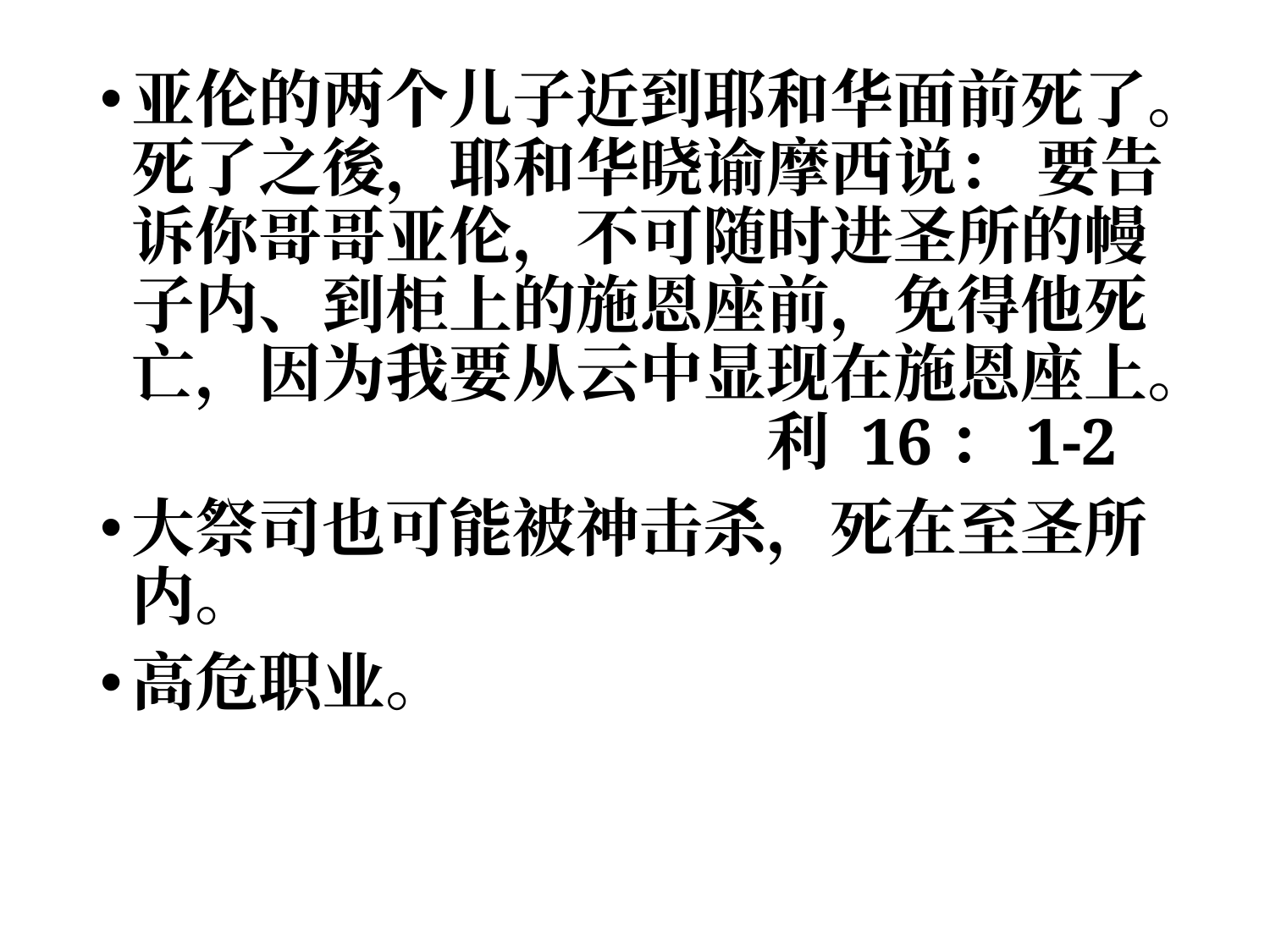

亚伦的两个儿子近到耶和华面前死了。死了之後，耶和华晓谕摩西说： 要告诉你哥哥亚伦，不可随时进圣所的幔子内、到柜上的施恩座前，免得他死亡，因为我要从云中显现在施恩座上。					利 16：1-2
大祭司也可能被神击杀，死在至圣所内。
高危职业。